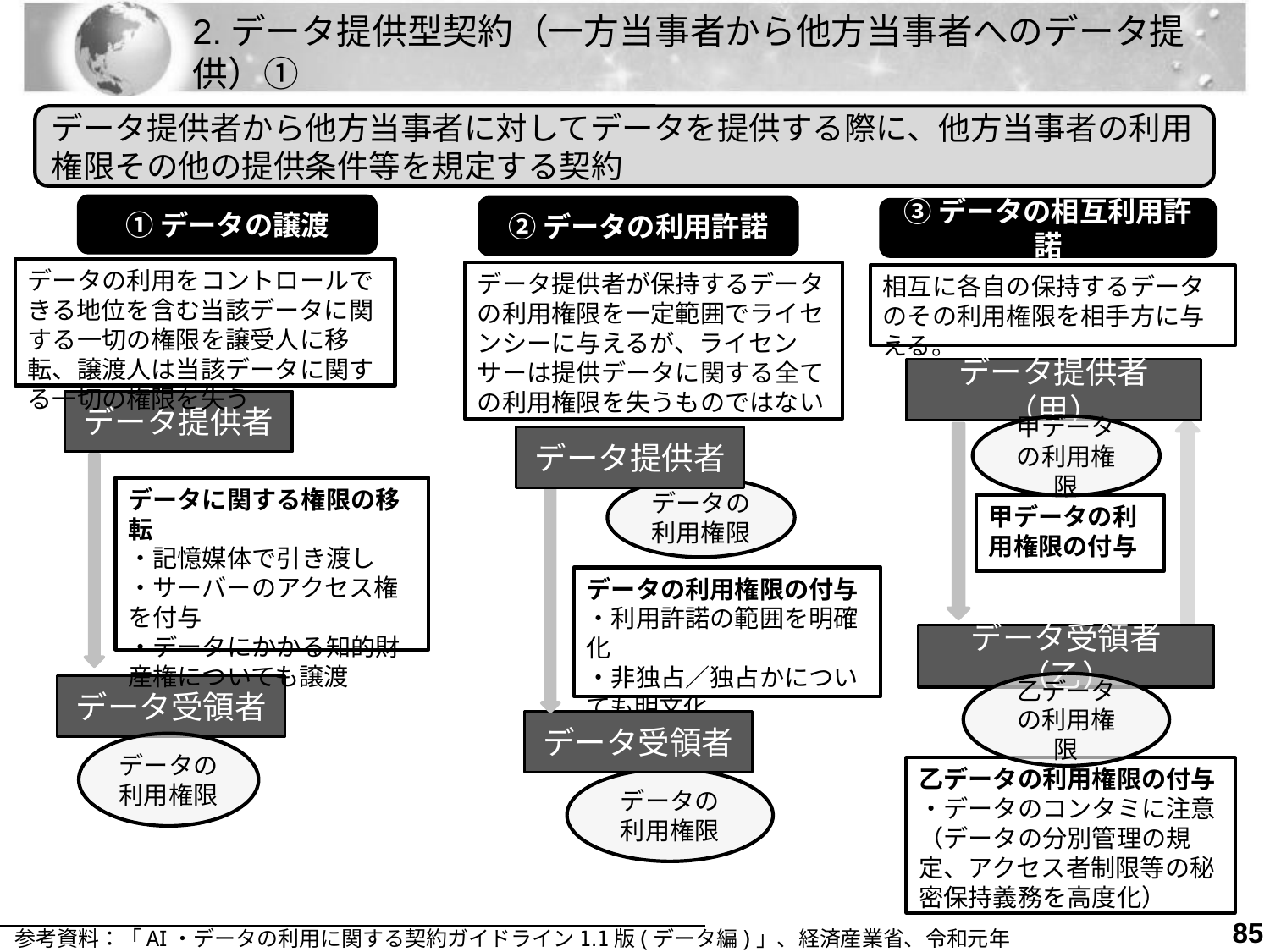

# 2.データ提供型契約（一方当事者から他方当事者へのデータ提供）①
データ提供者から他方当事者に対してデータを提供する際に、他方当事者の利用権限その他の提供条件等を規定する契約
①データの譲渡
②データの利用許諾
③データの相互利用許諾
データの利用をコントロールできる地位を含む当該データに関する一切の権限を譲受人に移転、譲渡人は当該データに関する一切の権限を失う
データ提供者が保持するデータの利用権限を一定範囲でライセンシーに与えるが、ライセンサーは提供データに関する全ての利用権限を失うものではない
相互に各自の保持するデータのその利用権限を相手方に与える。
データ提供者

データに関する権限の移転
・記憶媒体で引き渡し
・サーバーのアクセス権を付与
・データにかかる知的財産権についても譲渡
データの利用権限
甲データの利用権限の付与
データの利用権限の付与
・利用許諾の範囲を明確化
・非独占／独占かについても明文化
データ受領者
データの利用権限
乙データの利用権限の付与
・データのコンタミに注意（データの分別管理の規定、アクセス者制限等の秘密保持義務を高度化）
データ提供者（甲）
甲データの利用権限

データ提供者

データ受領者（乙）
乙データの利用権限
データ受領者
データの利用権限
85
参考資料：「AI・データの利用に関する契約ガイドライン1.1版(データ編)」、経済産業省、令和元年(2019年)12月